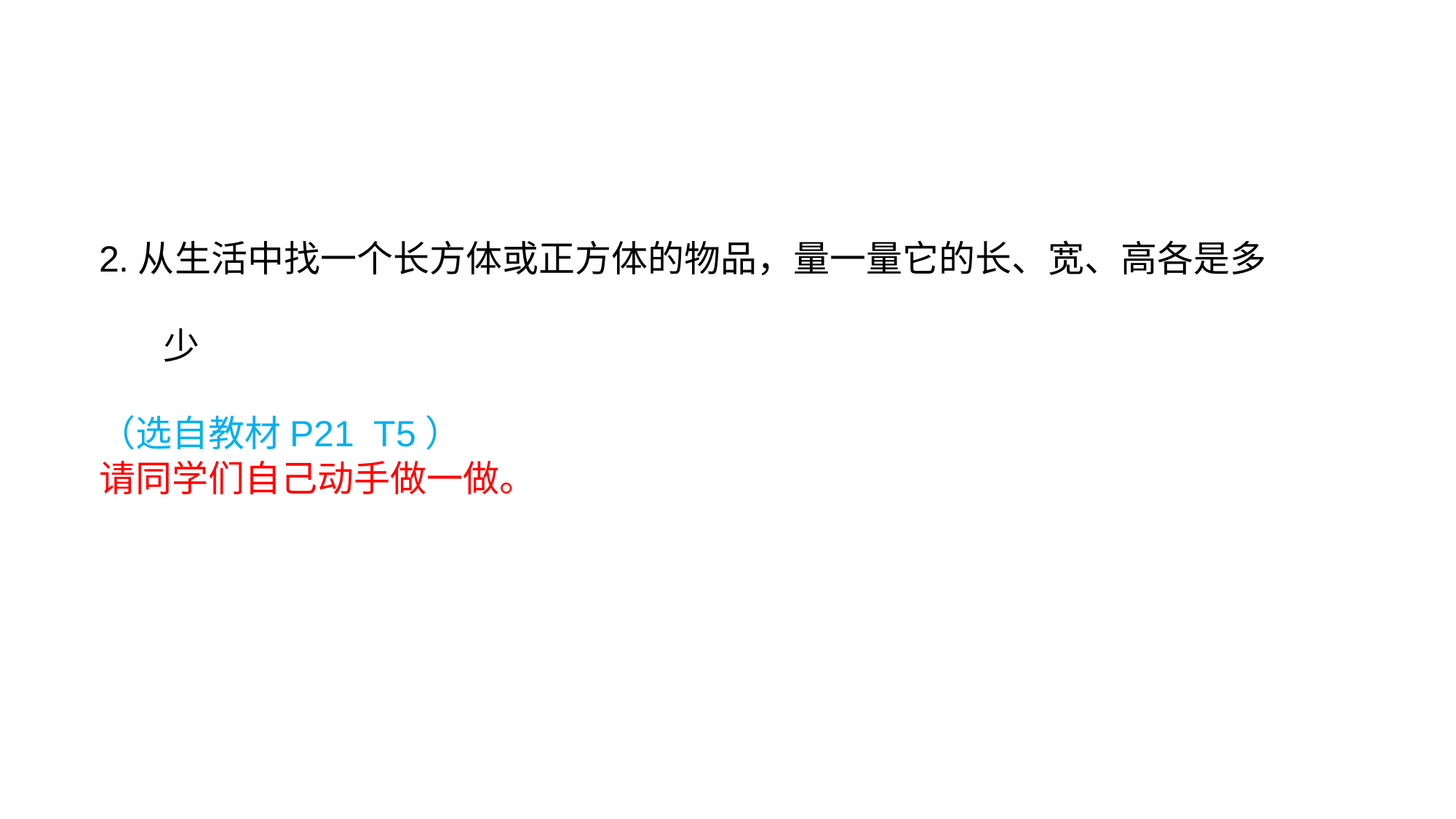

巩固练习
2.从生活中找一个长方体或正方体的物品，量一量它的长、宽、高各是多少
（选自教材P21  T5）
请同学们自己动手做一做。